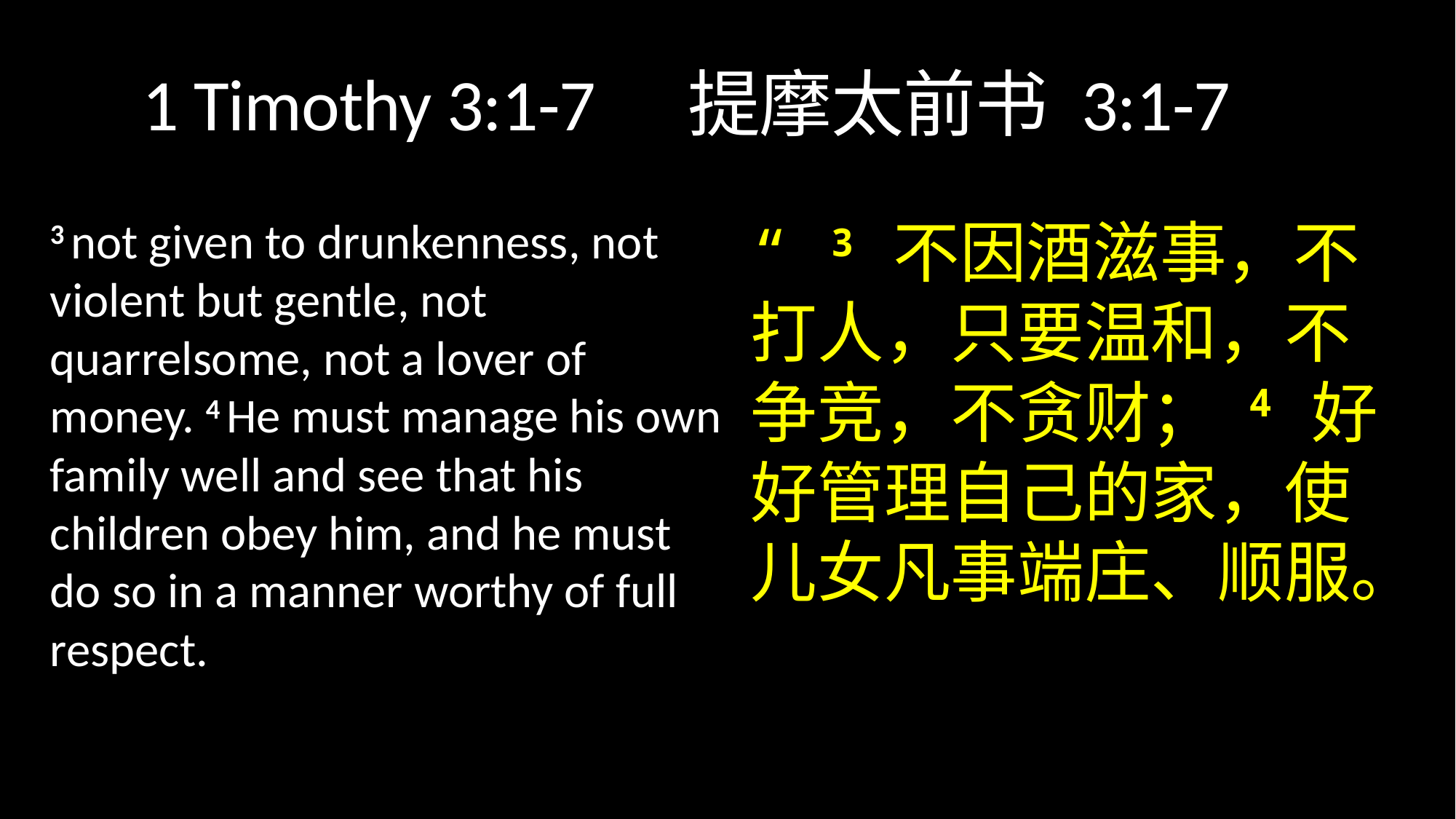

# 1 Timothy 3:1-7	提摩太前书 3:1-7
3 not given to drunkenness, not violent but gentle, not quarrelsome, not a lover of money. 4 He must manage his own family well and see that his children obey him, and he must do so in a manner worthy of full respect.
“ 3 不因酒滋事，不打人，只要温和，不争竞，不贪财； 4 好好管理自己的家，使儿女凡事端庄、顺服。